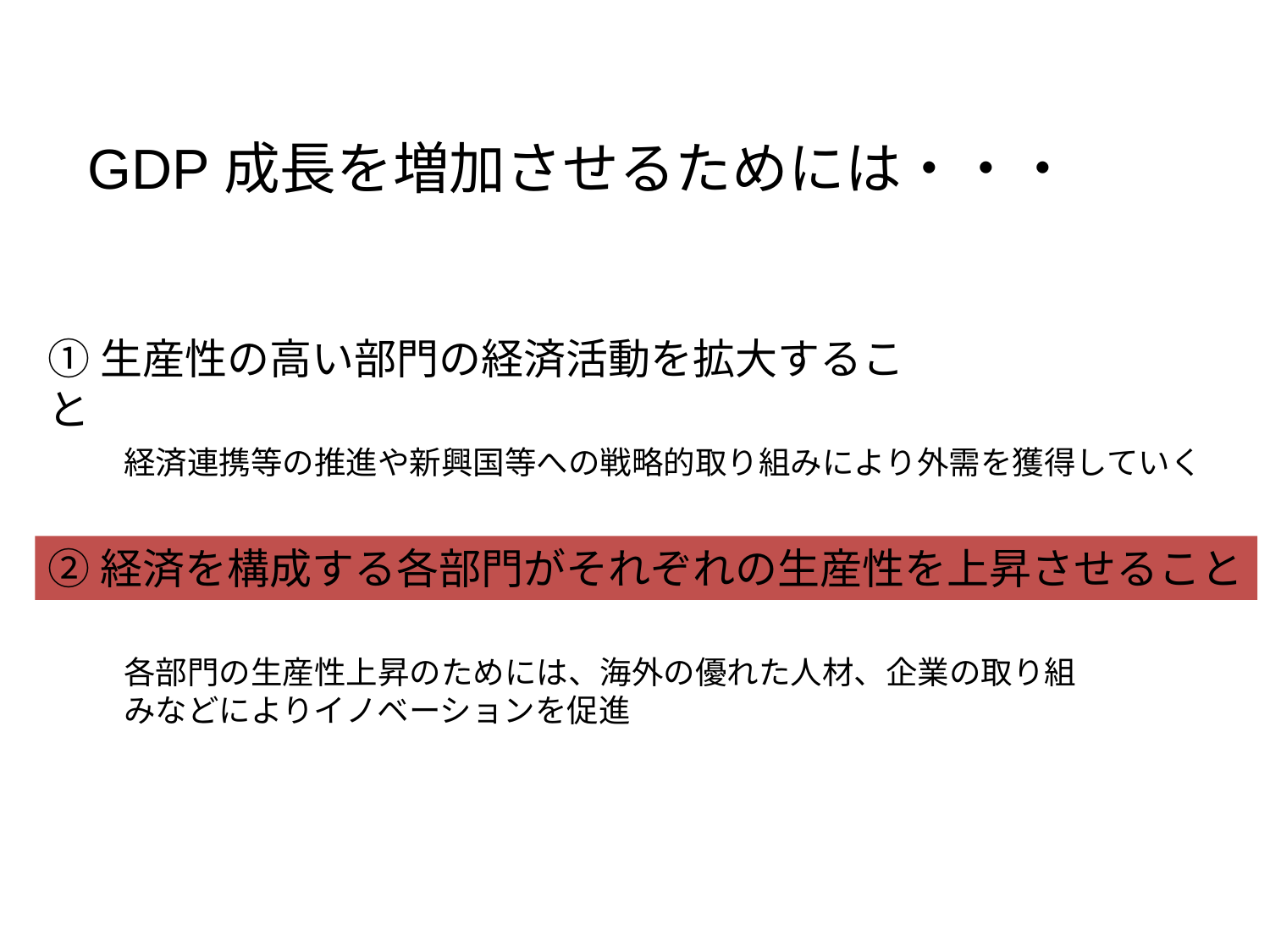

GDP成長を増加させるためには・・・
①生産性の高い部門の経済活動を拡大すること
経済連携等の推進や新興国等への戦略的取り組みにより外需を獲得していく
②経済を構成する各部門がそれぞれの生産性を上昇させること
各部門の生産性上昇のためには、海外の優れた人材、企業の取り組みなどによりイノベーションを促進